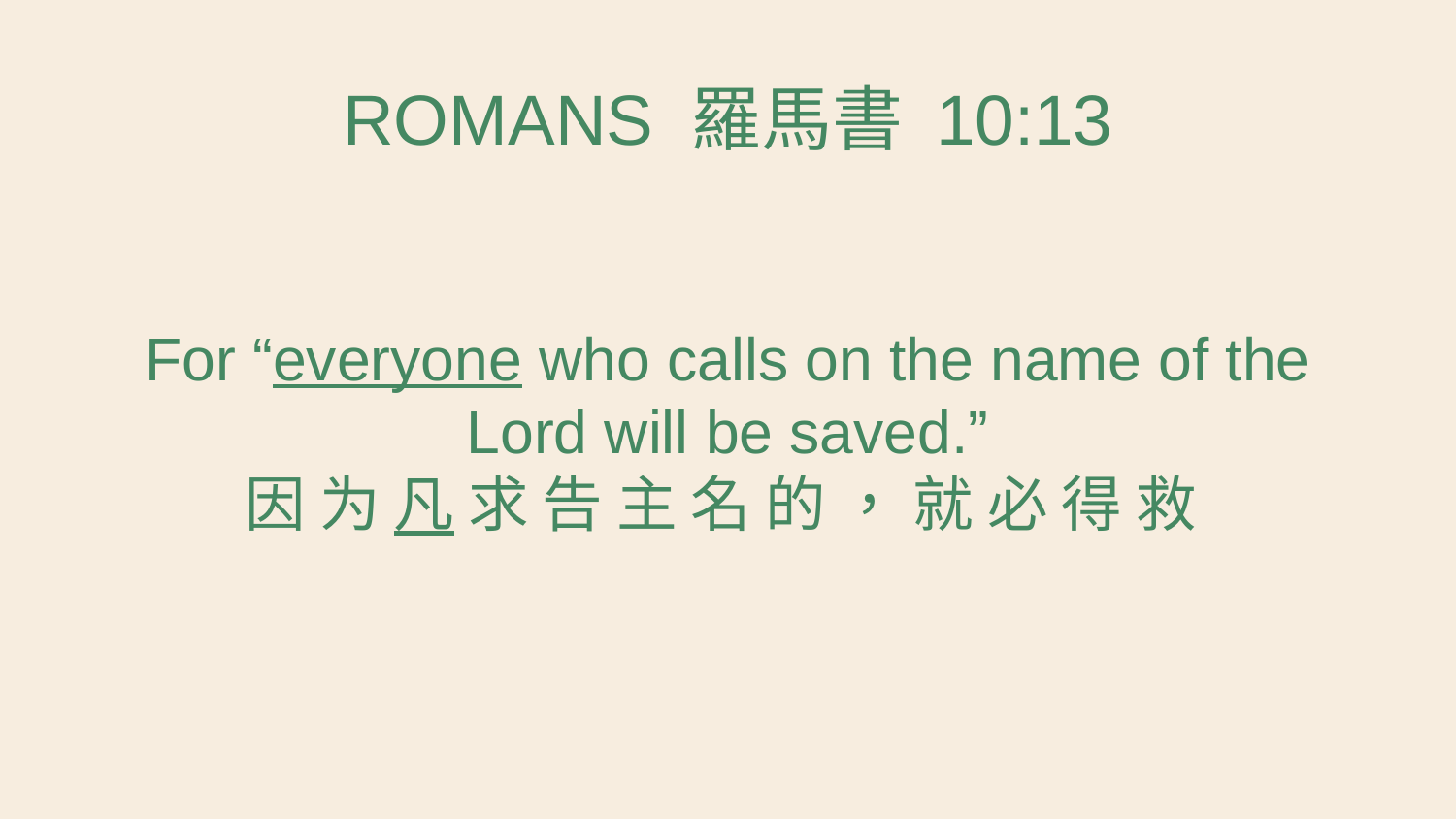

# ROMANS 羅馬書 10:13
For “everyone who calls on the name of the Lord will be saved.”
因 为 凡 求 告 主 名 的 ， 就 必 得 救